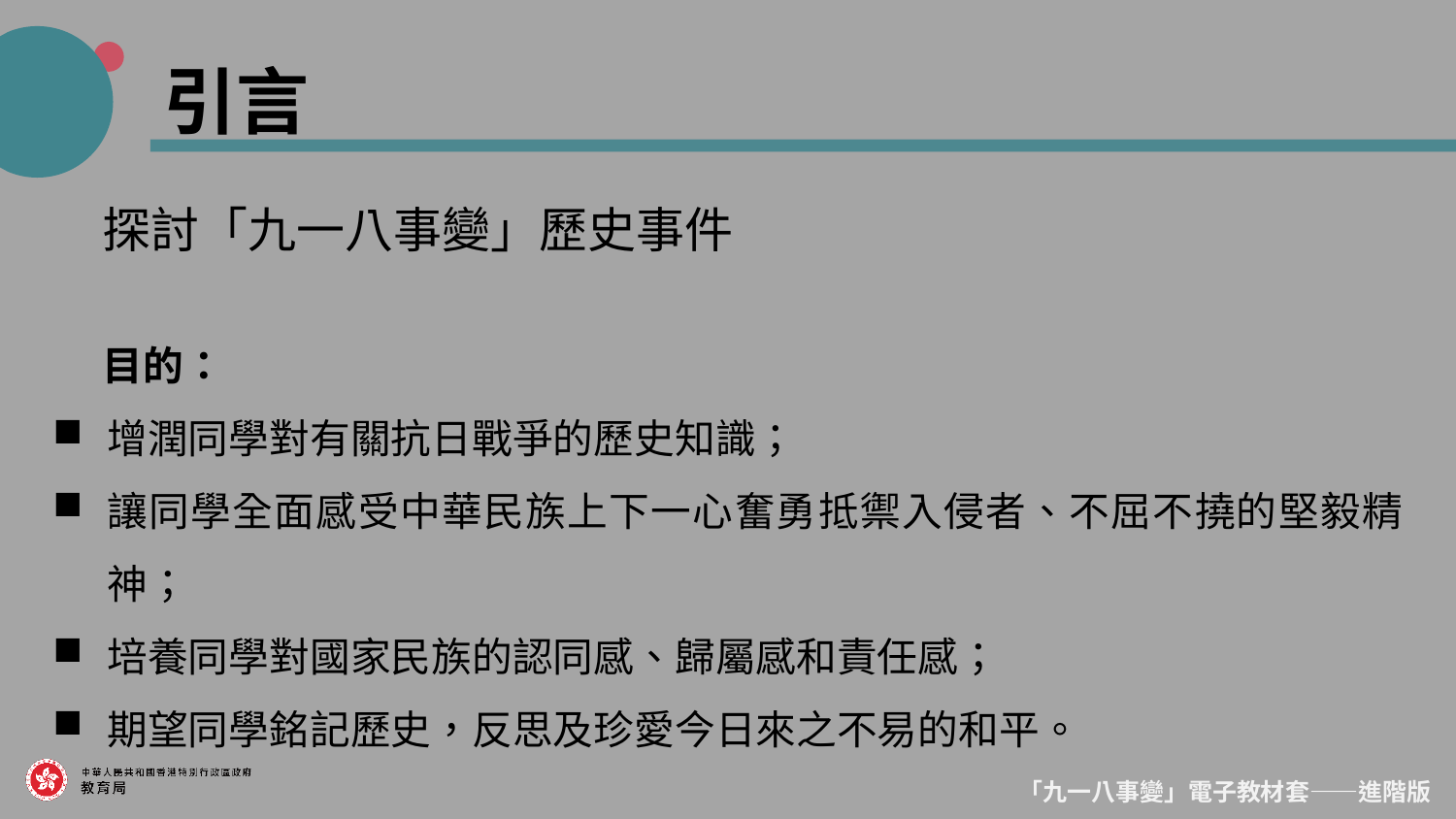

引言
探討「九一八事變」歷史事件

目的：
增潤同學對有關抗日戰爭的歷史知識；
讓同學全面感受中華民族上下一心奮勇抵禦入侵者、不屈不撓的堅毅精神；
培養同學對國家民族的認同感、歸屬感和責任感；
期望同學銘記歷史，反思及珍愛今日來之不易的和平。